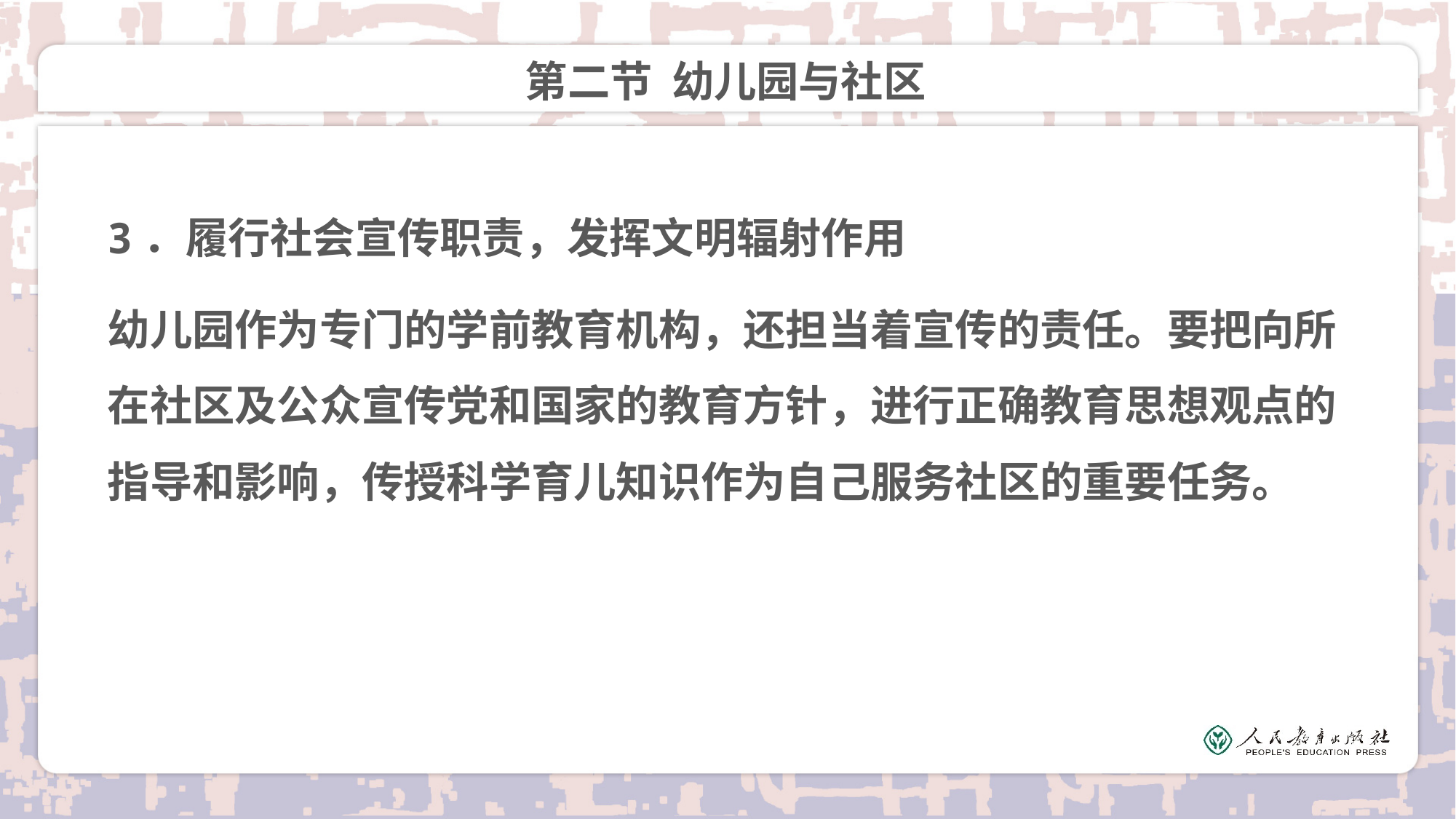

# 第二节  幼儿园与社区
3．履行社会宣传职责，发挥文明辐射作用
幼儿园作为专门的学前教育机构，还担当着宣传的责任。要把向所在社区及公众宣传党和国家的教育方针，进行正确教育思想观点的指导和影响，传授科学育儿知识作为自己服务社区的重要任务。